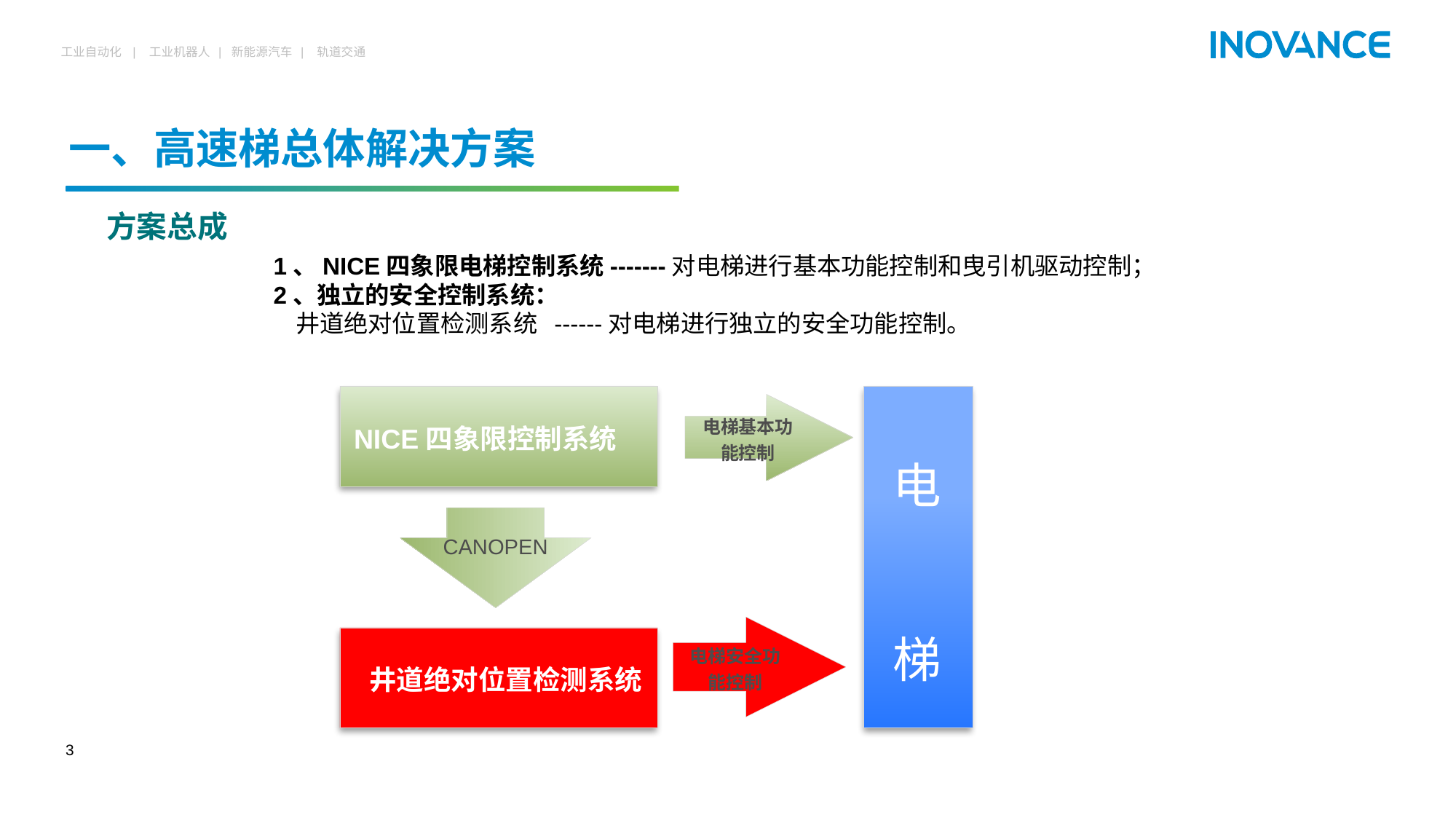

# 一、高速梯总体解决方案
方案总成
1、NICE四象限电梯控制系统-------对电梯进行基本功能控制和曳引机驱动控制；
2、独立的安全控制系统：
   井道绝对位置检测系统  ------对电梯进行独立的安全功能控制。

电梯基本功能控制
NICE四象限控制系统
电

梯

井道绝对位置检测系统

CANOPEN
电梯安全功能控制
3